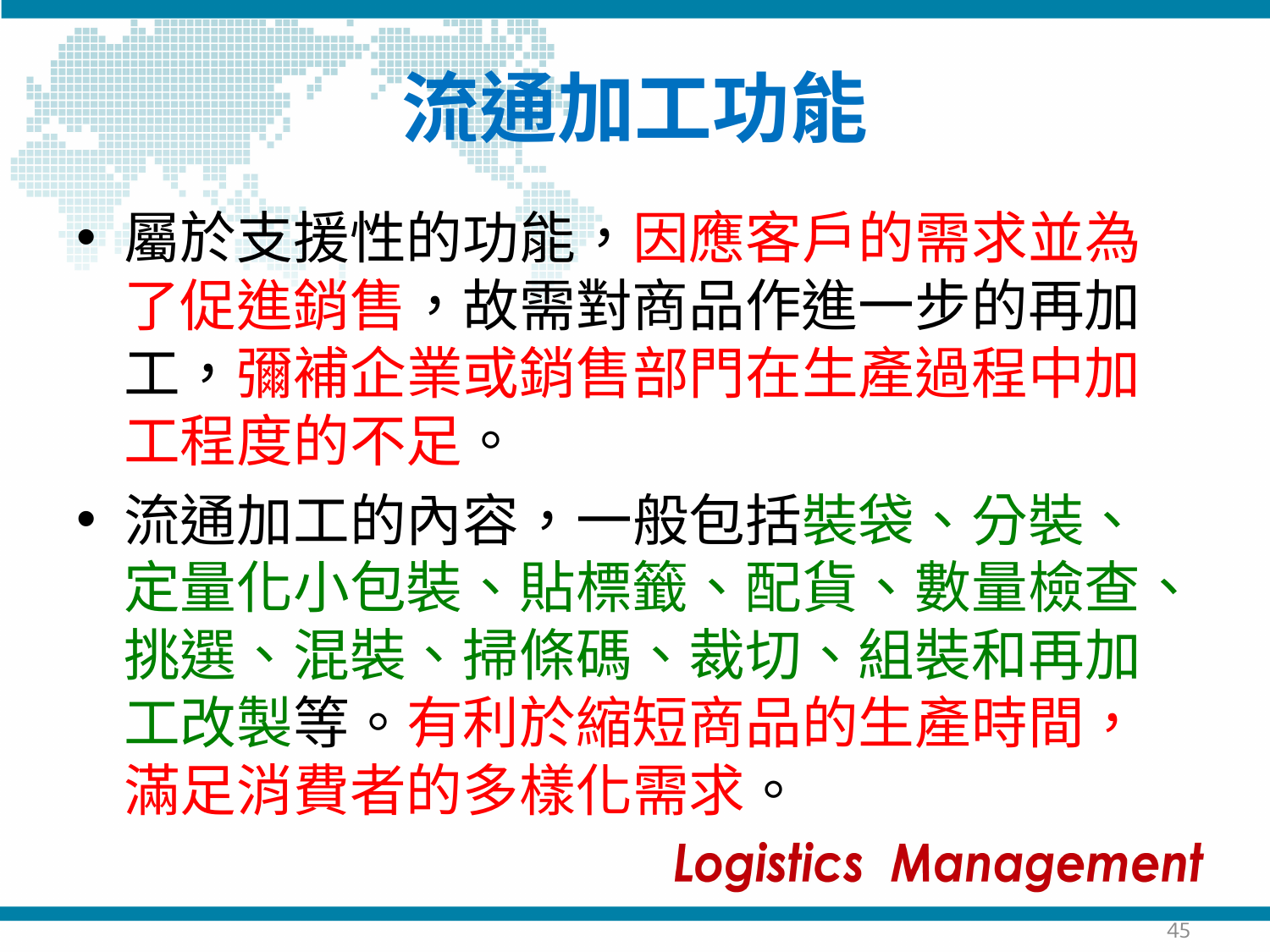

# 流通加工功能
屬於支援性的功能，因應客戶的需求並為了促進銷售，故需對商品作進一步的再加工，彌補企業或銷售部門在生產過程中加工程度的不足。
流通加工的內容，一般包括裝袋、分裝、定量化小包裝、貼標籤、配貨、數量檢查、挑選、混裝、掃條碼、裁切、組裝和再加工改製等。有利於縮短商品的生產時間，滿足消費者的多樣化需求。
45